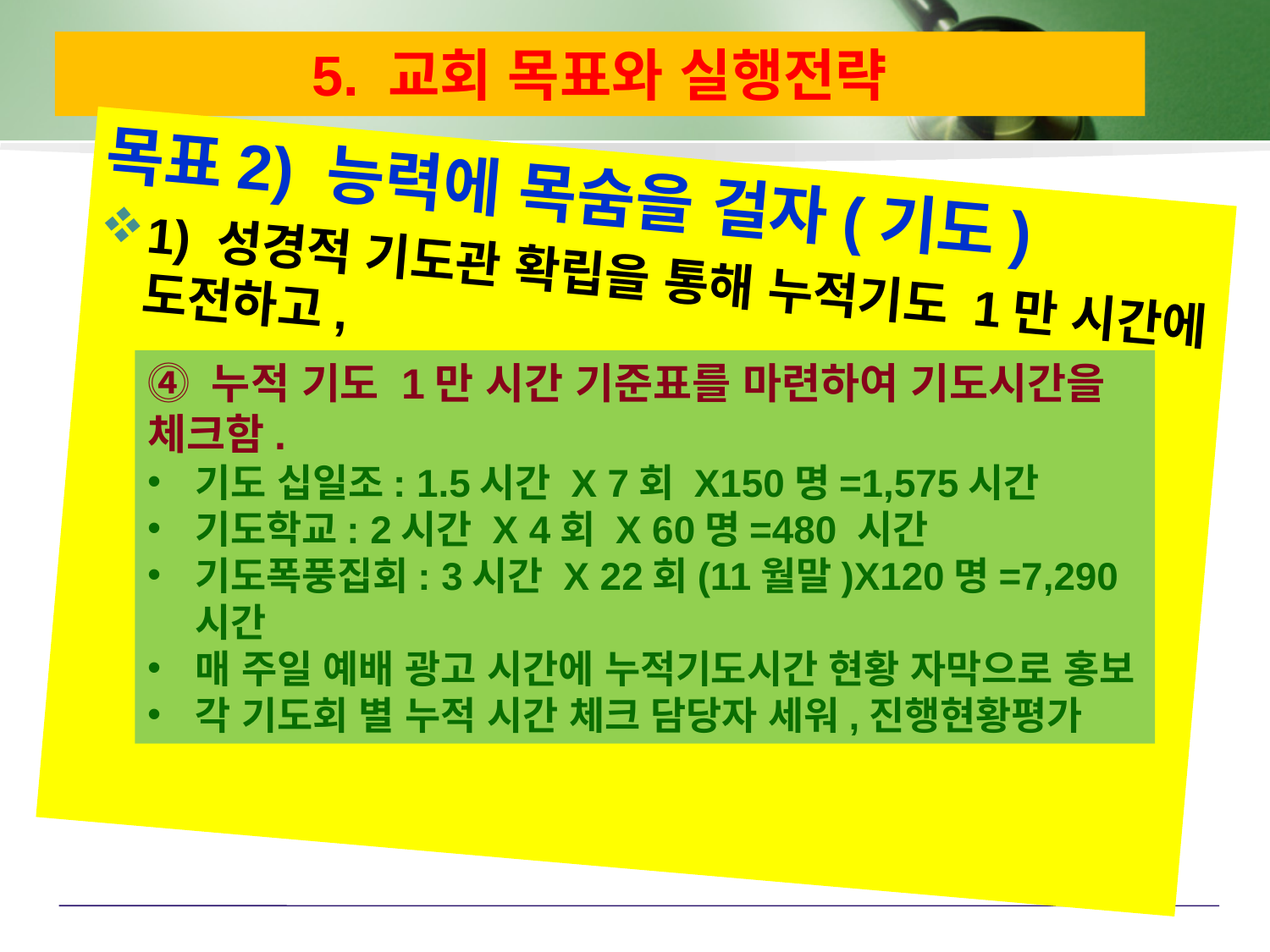

# 5. 교회 목표와 실행전략
목표2) 능력에 목숨을 걸자(기도)
1) 성경적 기도관 확립을 통해 누적기도 1만 시간에 도전하고,
⓸ 누적 기도 1만 시간 기준표를 마련하여 기도시간을 체크함.
기도 십일조: 1.5시간 X 7회 X150명=1,575시간
기도학교: 2시간 X 4회 X 60명=480 시간
기도폭풍집회: 3시간 X 22회(11월말)X120명=7,290 시간
매 주일 예배 광고 시간에 누적기도시간 현황 자막으로 홍보
각 기도회 별 누적 시간 체크 담당자 세워,진행현황평가